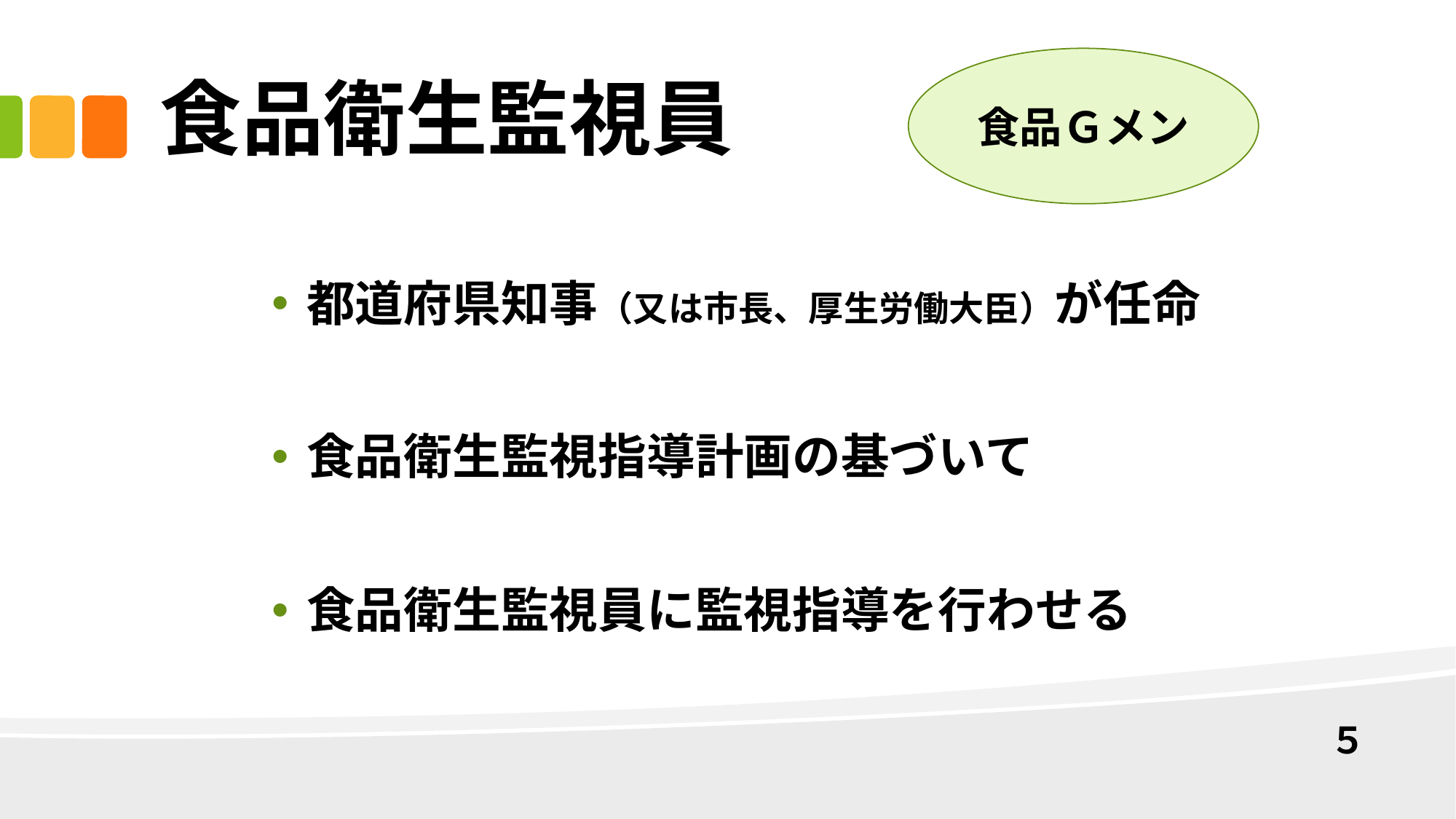

# 食品衛生監視員
食品Ｇメン
都道府県知事（又は市長、厚生労働大臣）が任命

食品衛生監視指導計画の基づいて

食品衛生監視員に監視指導を行わせる
５